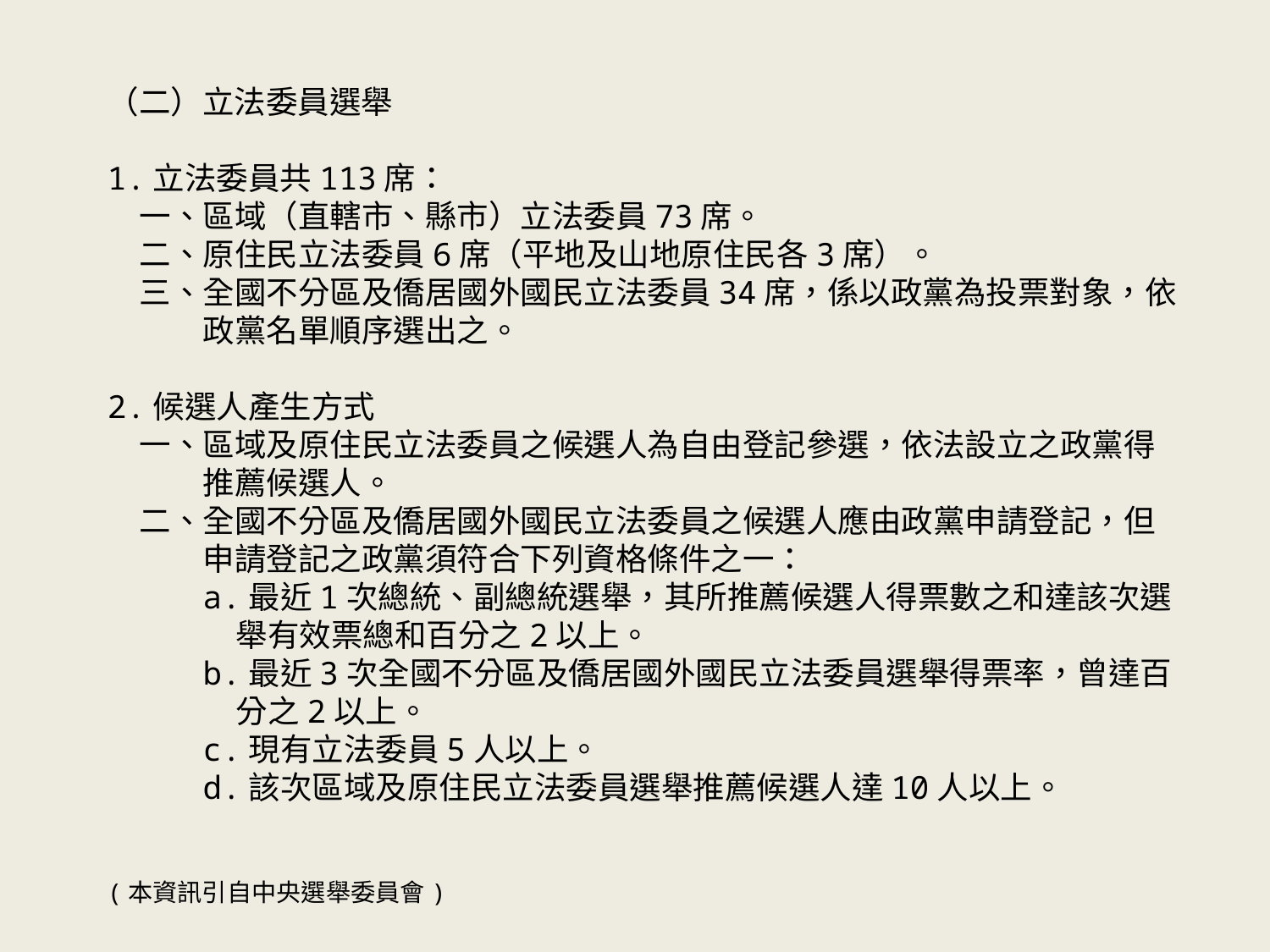

（二）立法委員選舉

1.立法委員共113席：
一、區域（直轄市、縣市）立法委員73席。
二、原住民立法委員6席（平地及山地原住民各3席）。
三、全國不分區及僑居國外國民立法委員34席，係以政黨為投票對象，依政黨名單順序選出之。

2.候選人產生方式
一、區域及原住民立法委員之候選人為自由登記參選，依法設立之政黨得推薦候選人。
二、全國不分區及僑居國外國民立法委員之候選人應由政黨申請登記，但申請登記之政黨須符合下列資格條件之一：
a.最近1次總統、副總統選舉，其所推薦候選人得票數之和達該次選舉有效票總和百分之2以上。
b.最近3次全國不分區及僑居國外國民立法委員選舉得票率，曾達百分之2以上。
c.現有立法委員5人以上。
d.該次區域及原住民立法委員選舉推薦候選人達10人以上。

(本資訊引自中央選舉委員會)